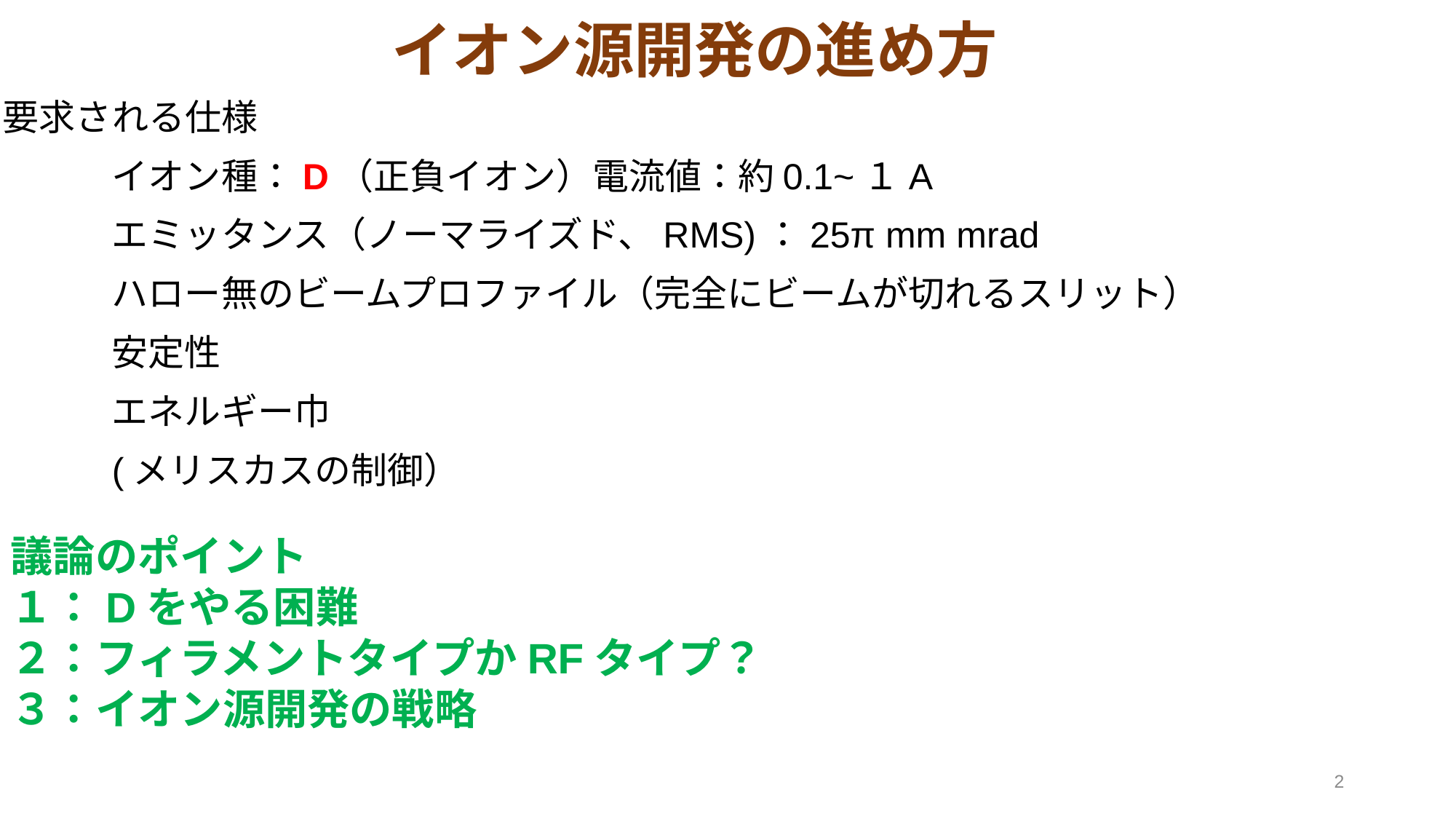

イオン源開発の進め方
要求される仕様
	イオン種：D（正負イオン）電流値：約0.1~１A
	エミッタンス（ノーマライズド、RMS)：25π mm mrad
	ハロー無のビームプロファイル（完全にビームが切れるスリット）
	安定性
	エネルギー巾
	(メリスカスの制御）
議論のポイント
１：Dをやる困難
２：フィラメントタイプかRFタイプ？
３：イオン源開発の戦略
2